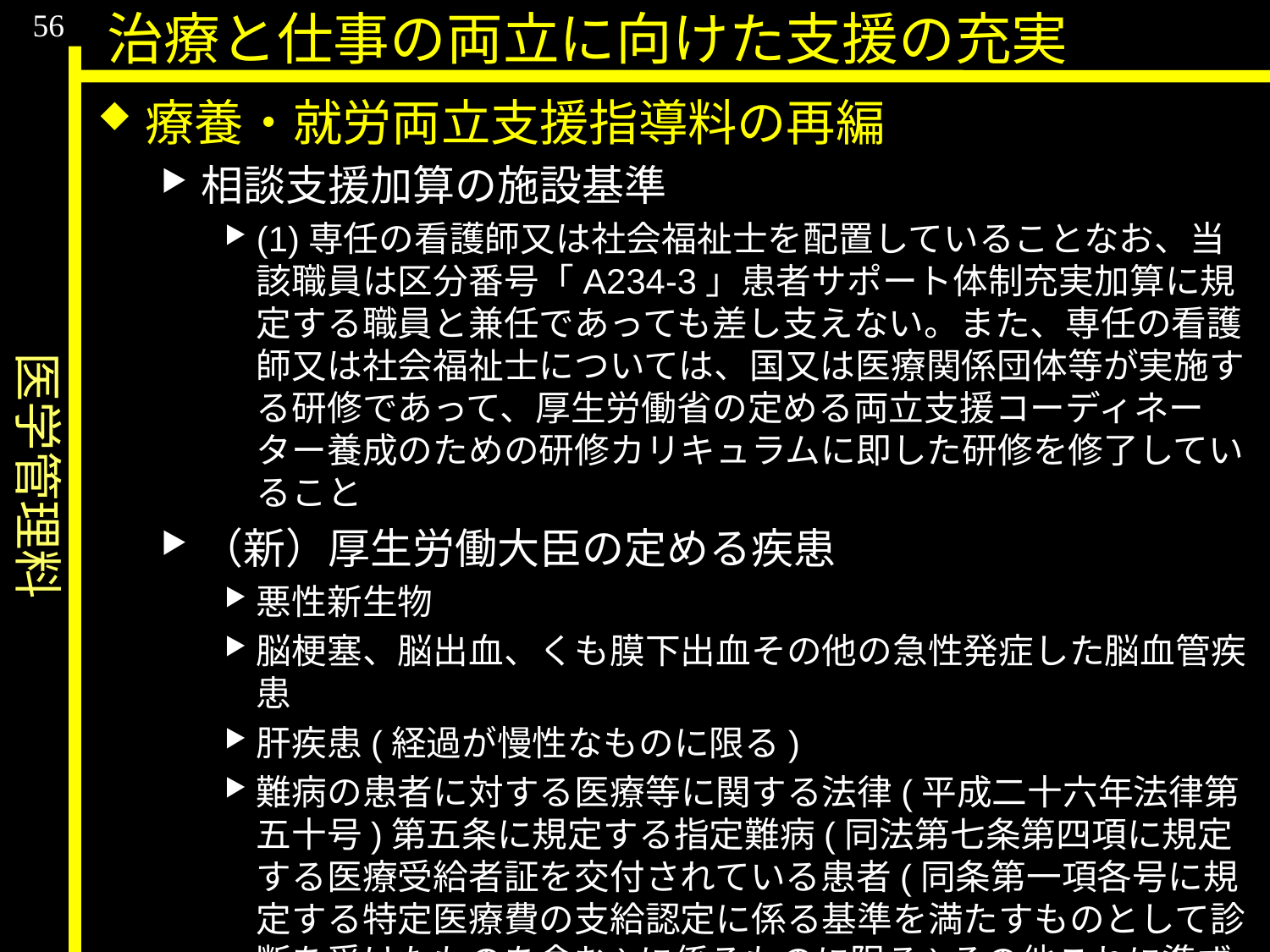

医学管理料
56
治療と仕事の両立に向けた支援の充実

療養・就労両立支援指導料の再編
相談支援加算の施設基準
(1)専任の看護師又は社会福祉士を配置していることなお、当該職員は区分番号「A234-3」患者サポート体制充実加算に規定する職員と兼任であっても差し支えない。また、専任の看護師又は社会福祉士については、国又は医療関係団体等が実施する研修であって、厚生労働省の定める両立支援コーディネーター養成のための研修カリキュラムに即した研修を修了していること
（新）厚生労働大臣の定める疾患
悪性新生物
脳梗塞、脳出血、くも膜下出血その他の急性発症した脳血管疾患
肝疾患(経過が慢性なものに限る)
難病の患者に対する医療等に関する法律(平成二十六年法律第五十号)第五条に規定する指定難病(同法第七条第四項に規定する医療受給者証を交付されている患者(同条第一項各号に規定する特定医療費の支給認定に係る基準を満たすものとして診断を受けたものを含む)に係るものに限る)その他これに準ずる疾患